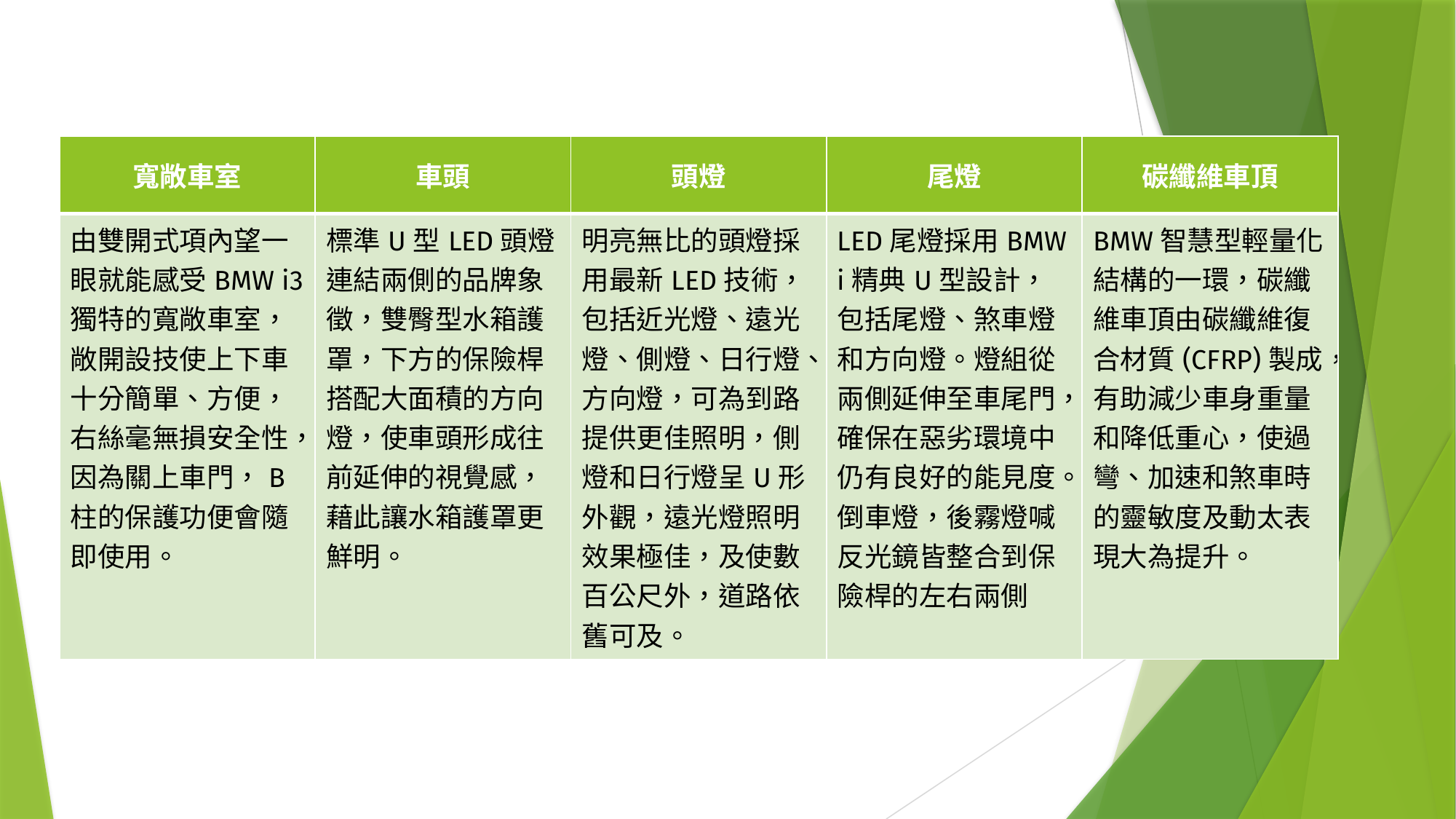

| 寬敞車室 | 車頭 | 頭燈 | 尾燈 | 碳纖維車頂 |
| --- | --- | --- | --- | --- |
| 由雙開式項內望一眼就能感受BMW i3獨特的寬敞車室，敞開設技使上下車十分簡單、方便，右絲毫無損安全性，因為關上車門，B柱的保護功便會隨即使用。 | 標準U型LED頭燈連結兩側的品牌象徵，雙臀型水箱護罩，下方的保險桿搭配大面積的方向燈，使車頭形成往前延伸的視覺感，藉此讓水箱護罩更鮮明。 | 明亮無比的頭燈採用最新LED技術，包括近光燈、遠光燈、側燈、日行燈、方向燈，可為到路提供更佳照明，側燈和日行燈呈U形外觀，遠光燈照明效果極佳，及使數百公尺外，道路依舊可及。 | LED尾燈採用BMW i精典U型設計，包括尾燈、煞車燈和方向燈。燈組從兩側延伸至車尾門，確保在惡劣環境中仍有良好的能見度。倒車燈，後霧燈喊反光鏡皆整合到保險桿的左右兩側 | BMW智慧型輕量化結構的一環，碳纖維車頂由碳纖維復合材質(CFRP)製成，有助減少車身重量和降低重心，使過彎、加速和煞車時的靈敏度及動太表現大為提升。 |